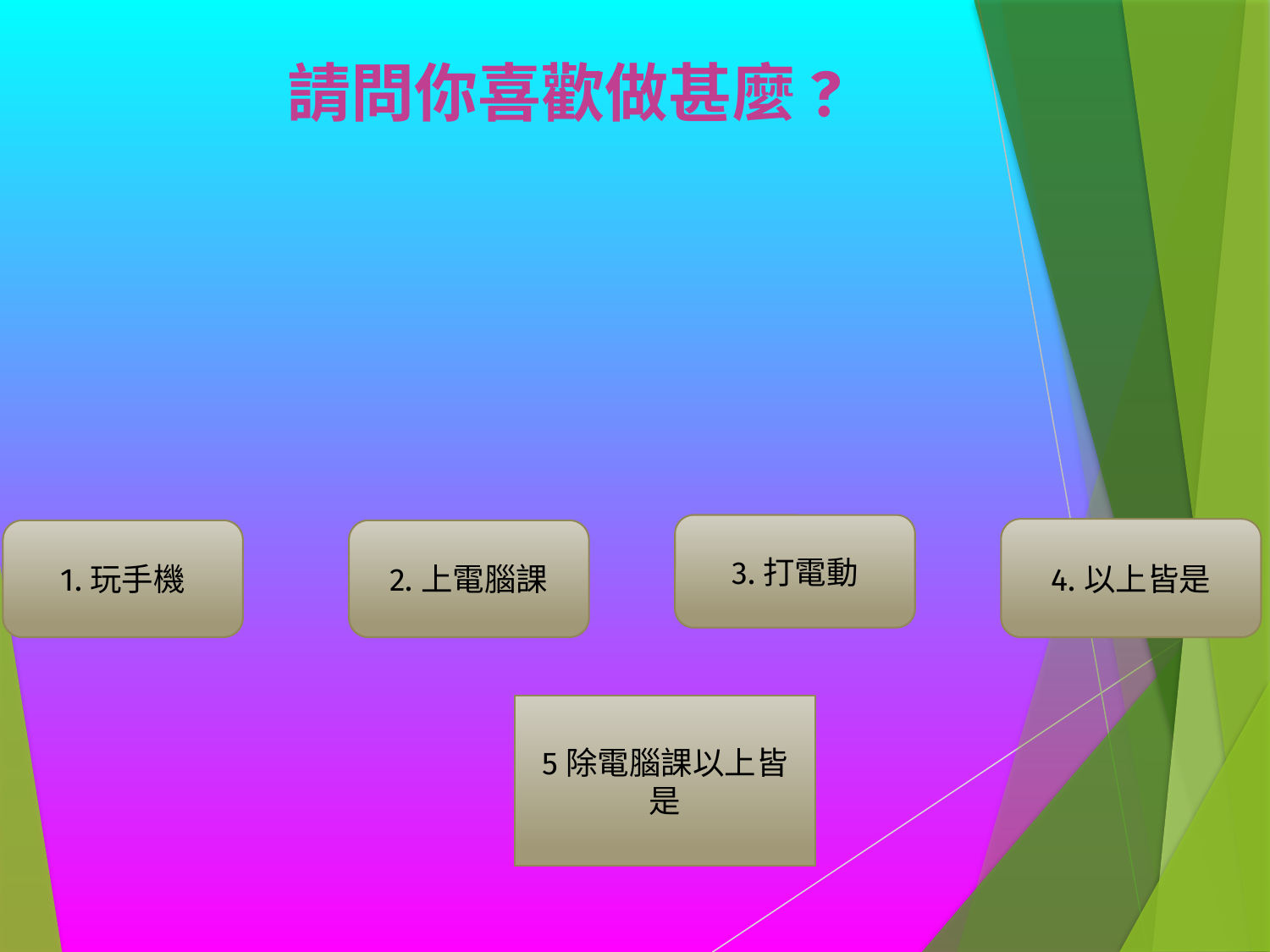

# 請問你喜歡做甚麼?
3.打電動
4.以上皆是
1.玩手機
2.上電腦課
5除電腦課以上皆是